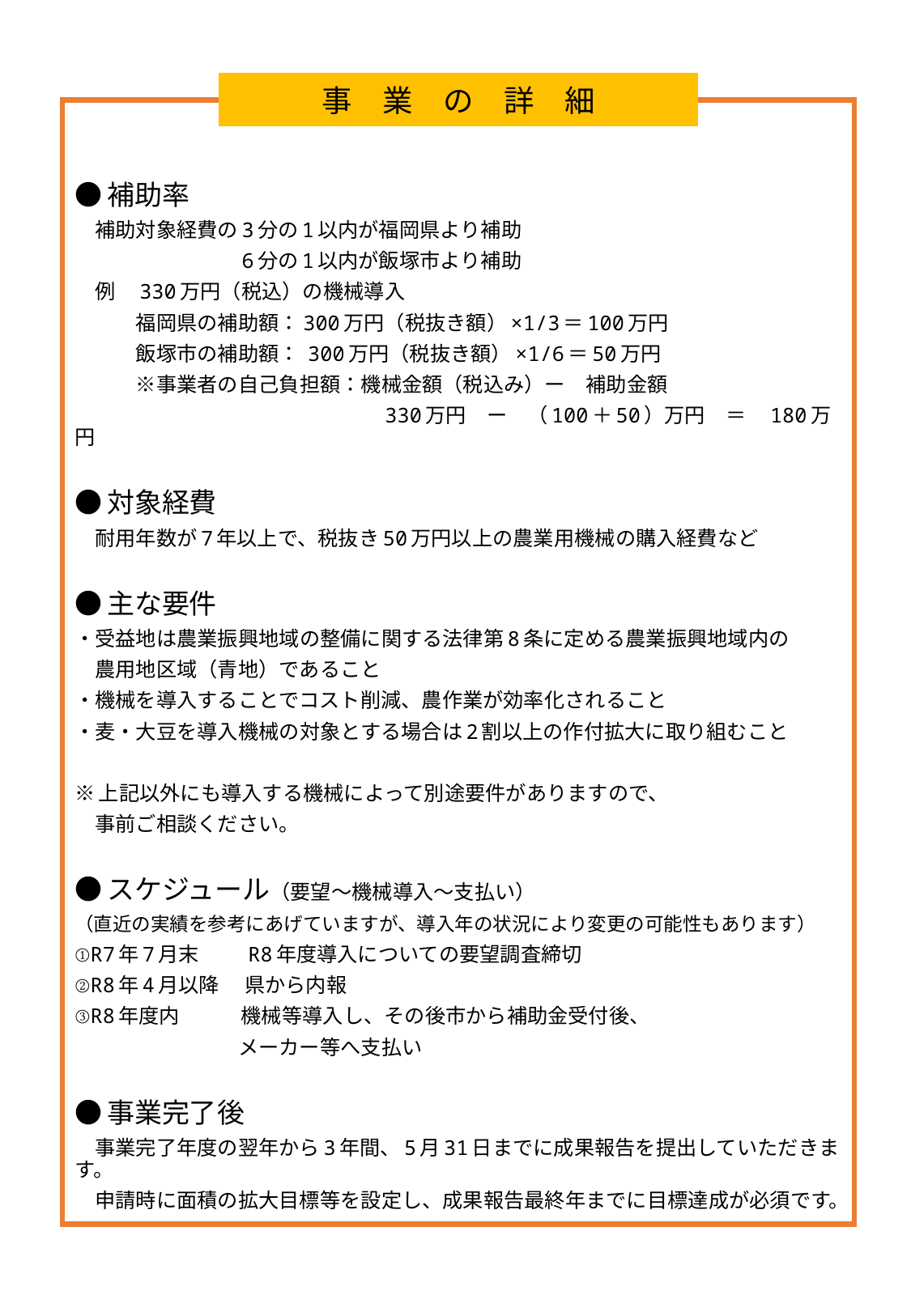

事　業　の　詳　細

●補助率
　補助対象経費の3分の1以内が福岡県より補助
　　　　　　　　6分の1以内が飯塚市より補助
　例　330万円（税込）の機械導入
　　　福岡県の補助額：300万円（税抜き額）×1/3＝100万円
　　　飯塚市の補助額： 300万円（税抜き額）×1/6＝50万円
　　　※事業者の自己負担額：機械金額（税込み）ー　補助金額
　　　　　　　　　　　　　　　330万円　ー　（100＋50）万円　＝　180万円

●対象経費
　耐用年数が7年以上で、税抜き50万円以上の農業用機械の購入経費など

●主な要件
・受益地は農業振興地域の整備に関する法律第8条に定める農業振興地域内の
　農用地区域（青地）であること
・機械を導入することでコスト削減、農作業が効率化されること
・麦・大豆を導入機械の対象とする場合は2割以上の作付拡大に取り組むこと

※上記以外にも導入する機械によって別途要件がありますので、
　事前ご相談ください。

●スケジュール（要望～機械導入～支払い）
（直近の実績を参考にあげていますが、導入年の状況により変更の可能性もあります）
①R7年7月末　　 R8年度導入についての要望調査締切
②R8年4月以降　 県から内報
③R8年度内　　　機械等導入し、その後市から補助金受付後、
　　　　　　　　メーカー等へ支払い

●事業完了後
　事業完了年度の翌年から3年間、5月31日までに成果報告を提出していただきます。
　申請時に面積の拡大目標等を設定し、成果報告最終年までに目標達成が必須です。